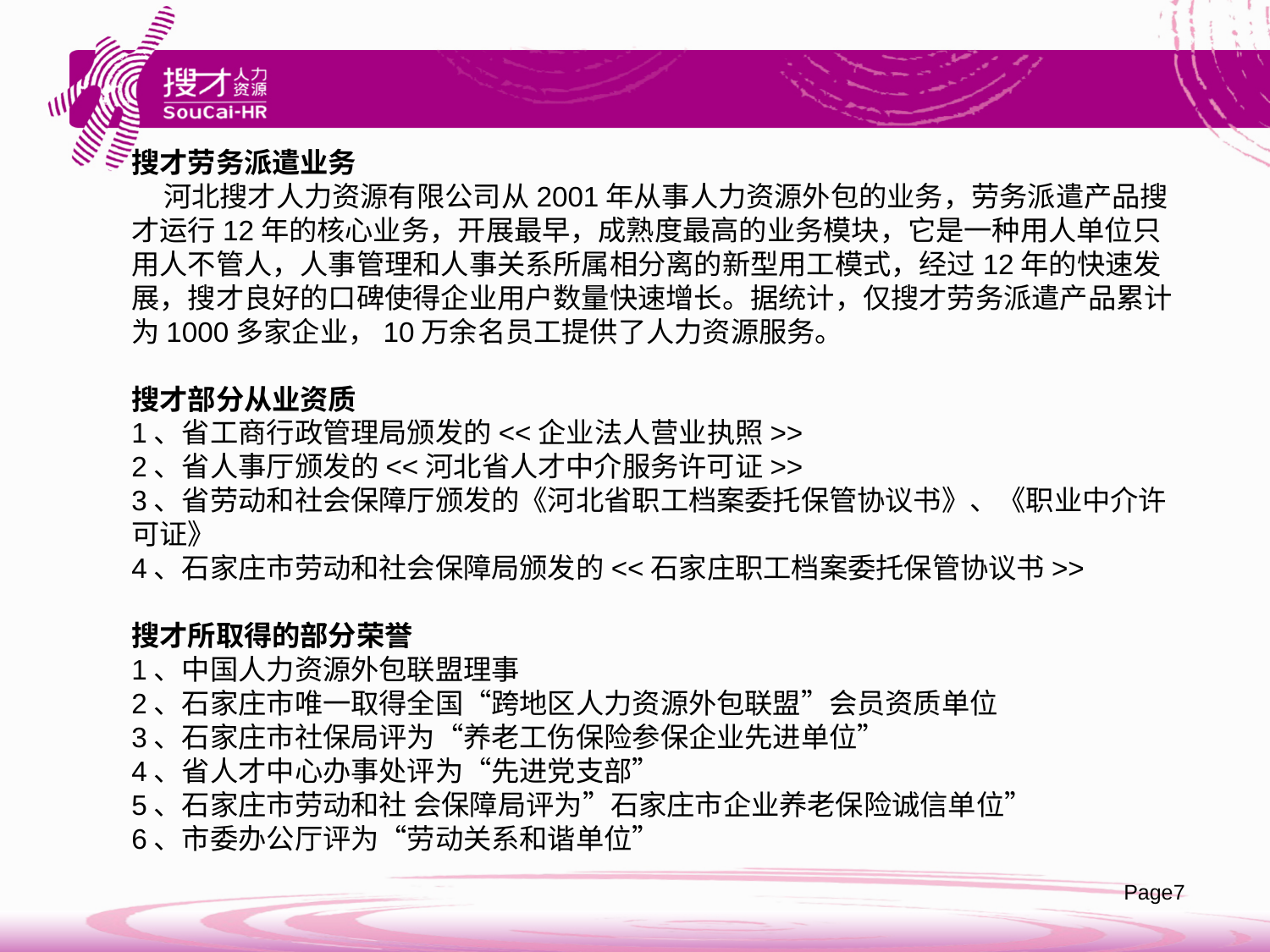

搜才劳务派遣业务
    河北搜才人力资源有限公司从2001年从事人力资源外包的业务，劳务派遣产品搜才运行12年的核心业务，开展最早，成熟度最高的业务模块，它是一种用人单位只用人不管人，人事管理和人事关系所属相分离的新型用工模式，经过12年的快速发展，搜才良好的口碑使得企业用户数量快速增长。据统计，仅搜才劳务派遣产品累计为1000多家企业，10万余名员工提供了人力资源服务。

搜才部分从业资质
1、省工商行政管理局颁发的<<企业法人营业执照>>
2、省人事厅颁发的<<河北省人才中介服务许可证>>
3、省劳动和社会保障厅颁发的《河北省职工档案委托保管协议书》、《职业中介许可证》
4、石家庄市劳动和社会保障局颁发的<<石家庄职工档案委托保管协议书>>

搜才所取得的部分荣誉
1、中国人力资源外包联盟理事
2、石家庄市唯一取得全国“跨地区人力资源外包联盟”会员资质单位
3、石家庄市社保局评为“养老工伤保险参保企业先进单位”
4、省人才中心办事处评为“先进党支部”
5、石家庄市劳动和社 会保障局评为”石家庄市企业养老保险诚信单位”
6、市委办公厅评为“劳动关系和谐单位”
Page7